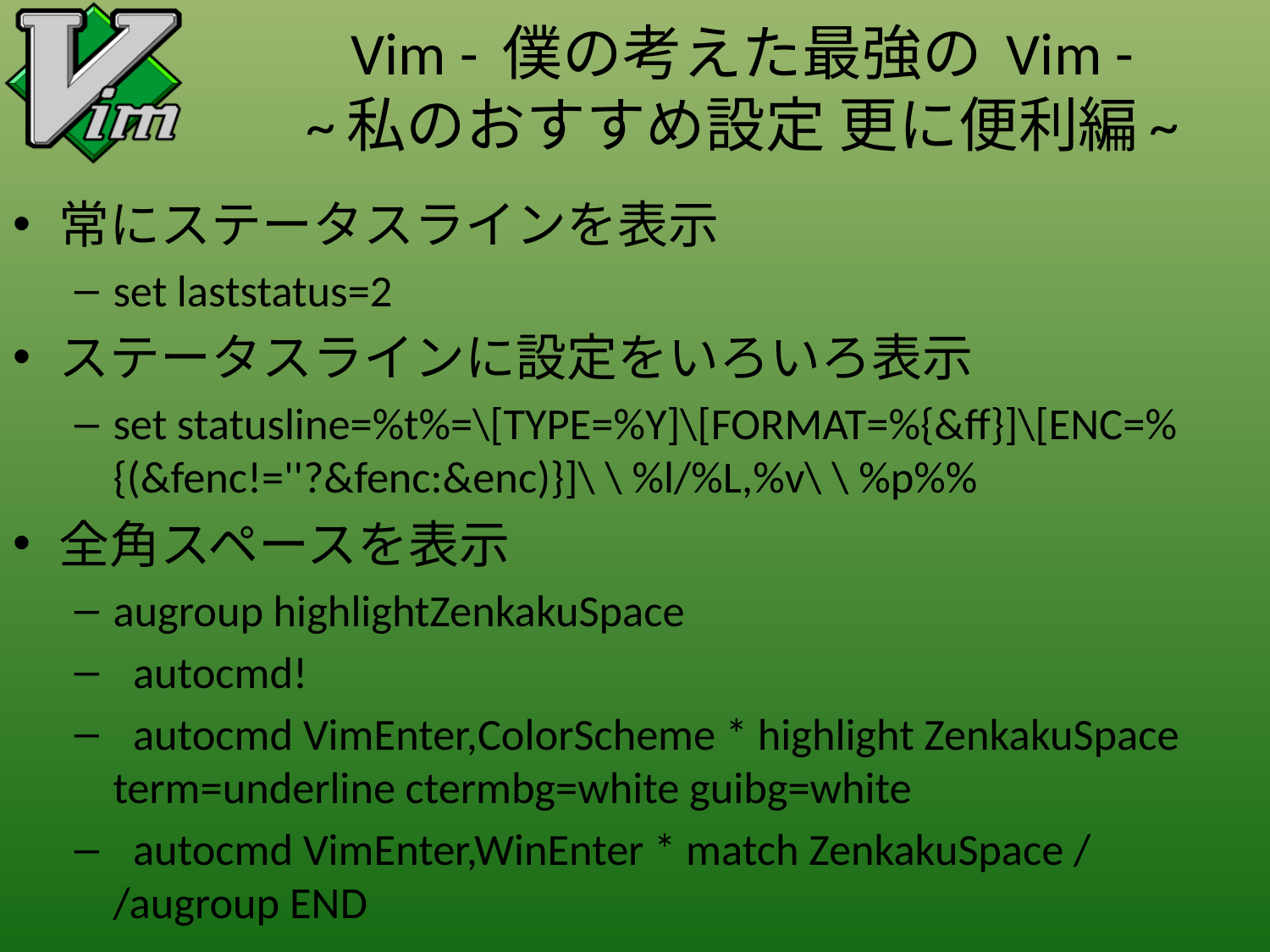

# Vim - 僕の考えた最強の Vim - ~私のおすすめ設定 更に便利編~
常にステータスラインを表示
set laststatus=2
ステータスラインに設定をいろいろ表示
set statusline=%t%=\[TYPE=%Y]\[FORMAT=%{&ff}]\[ENC=%{(&fenc!=''?&fenc:&enc)}]\ \ %l/%L,%v\ \ %p%%
全角スペースを表示
augroup highlightZenkakuSpace
  autocmd!
  autocmd VimEnter,ColorScheme * highlight ZenkakuSpace term=underline ctermbg=white guibg=white
  autocmd VimEnter,WinEnter * match ZenkakuSpace /　/augroup END